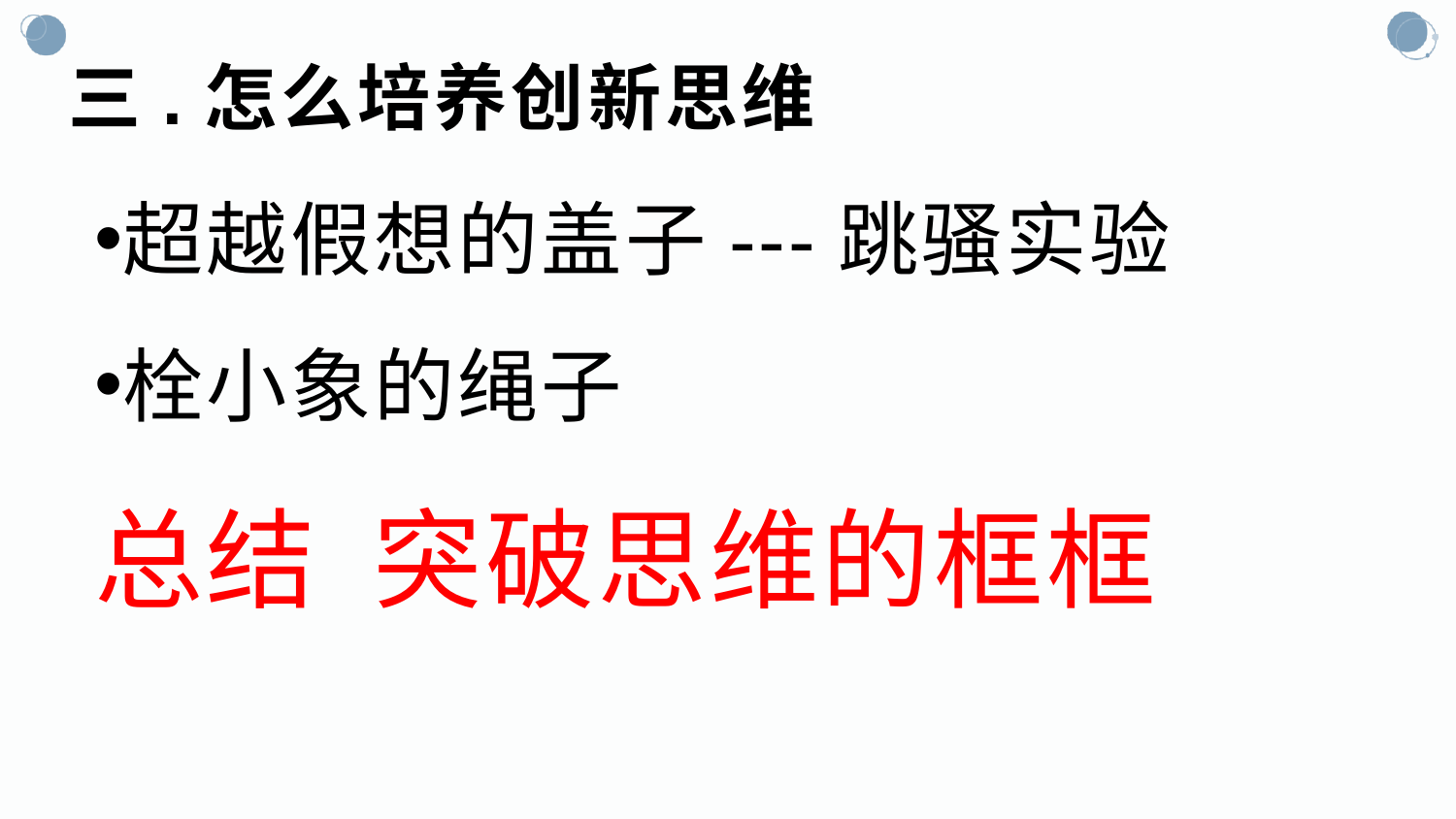

# 三.怎么培养创新思维
超越假想的盖子---跳骚实验
栓小象的绳子
总结  突破思维的框框